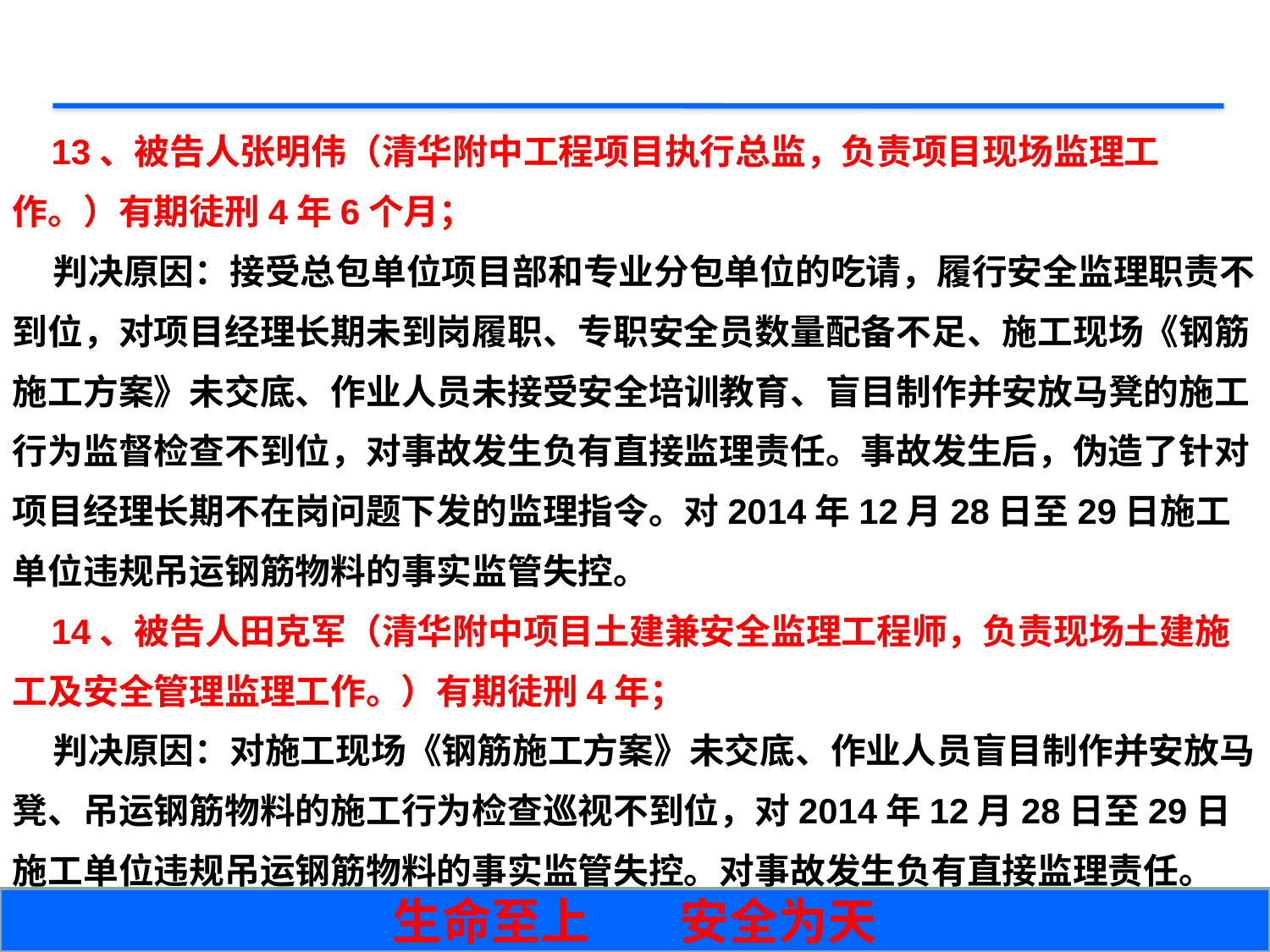

13、被告人张明伟（清华附中工程项目执行总监，负责项目现场监理工作。）有期徒刑4年6个月；
    判决原因：接受总包单位项目部和专业分包单位的吃请，履行安全监理职责不到位，对项目经理长期未到岗履职、专职安全员数量配备不足、施工现场《钢筋施工方案》未交底、作业人员未接受安全培训教育、盲目制作并安放马凳的施工行为监督检查不到位，对事故发生负有直接监理责任。事故发生后，伪造了针对项目经理长期不在岗问题下发的监理指令。对2014年12月28日至29日施工单位违规吊运钢筋物料的事实监管失控。
    14、被告人田克军（清华附中项目土建兼安全监理工程师，负责现场土建施工及安全管理监理工作。）有期徒刑4年；
    判决原因：对施工现场《钢筋施工方案》未交底、作业人员盲目制作并安放马凳、吊运钢筋物料的施工行为检查巡视不到位，对2014年12月28日至29日施工单位违规吊运钢筋物料的事实监管失控。对事故发生负有直接监理责任。